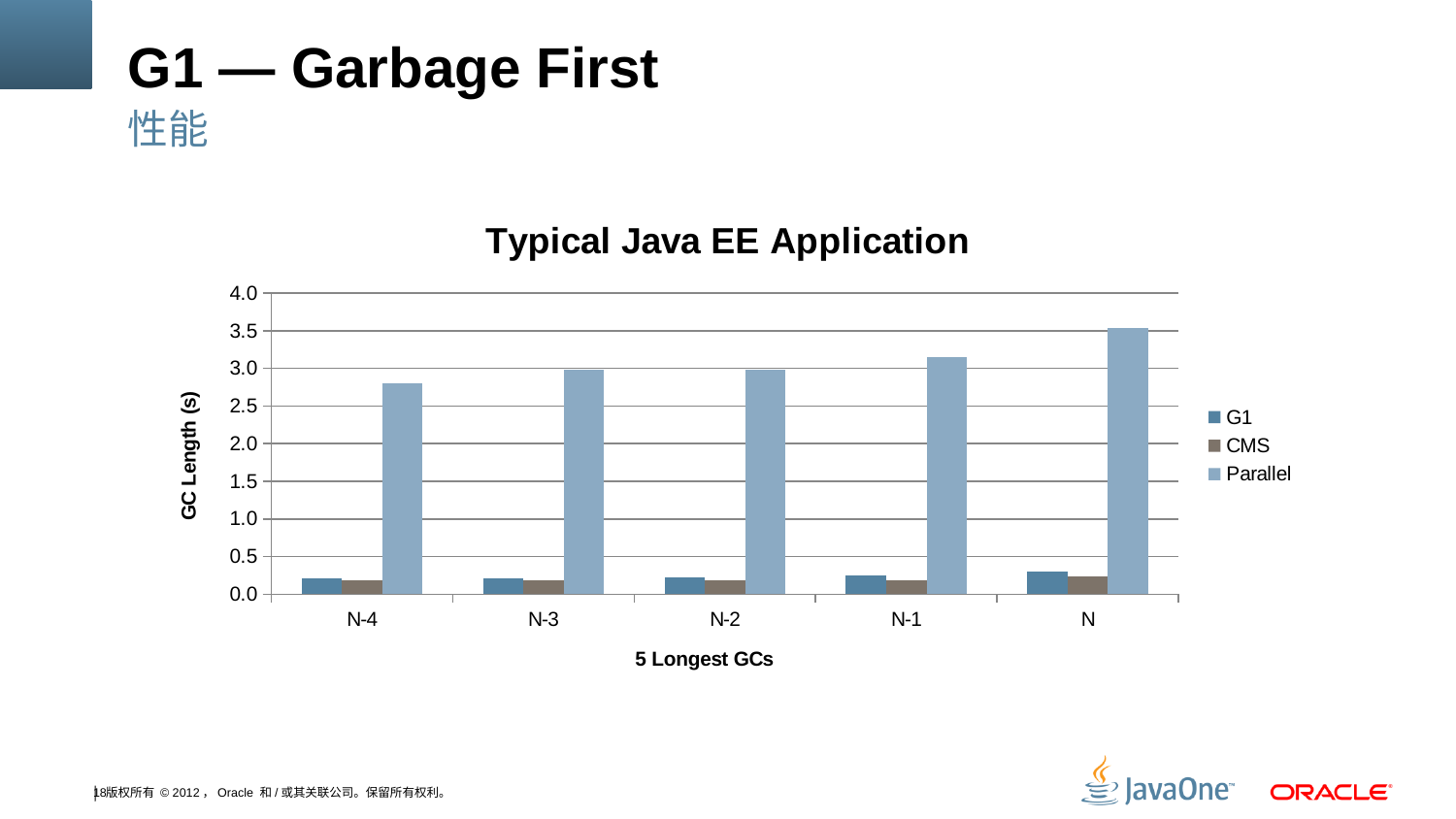

# G1 — Garbage First
性能

### Chart: Typical Java EE Application

| Category | G1 | CMS | Parallel |
|---|---|---|---|
| N-4 | 0.21315800000000001 | 0.18010800000000005 | 2.8061419999999977 |
| N-3 | 0.21358700000000005 | 0.1809410000000001 | 2.985827 |
| N-2 | 0.21995100000000006 | 0.18126000000000006 | 2.98848 |
| N-1 | 0.24972300000000006 | 0.1869170000000001 | 3.150779 |
| N | 0.29558800000000013 | 0.234326 | 3.5354849999999987 |